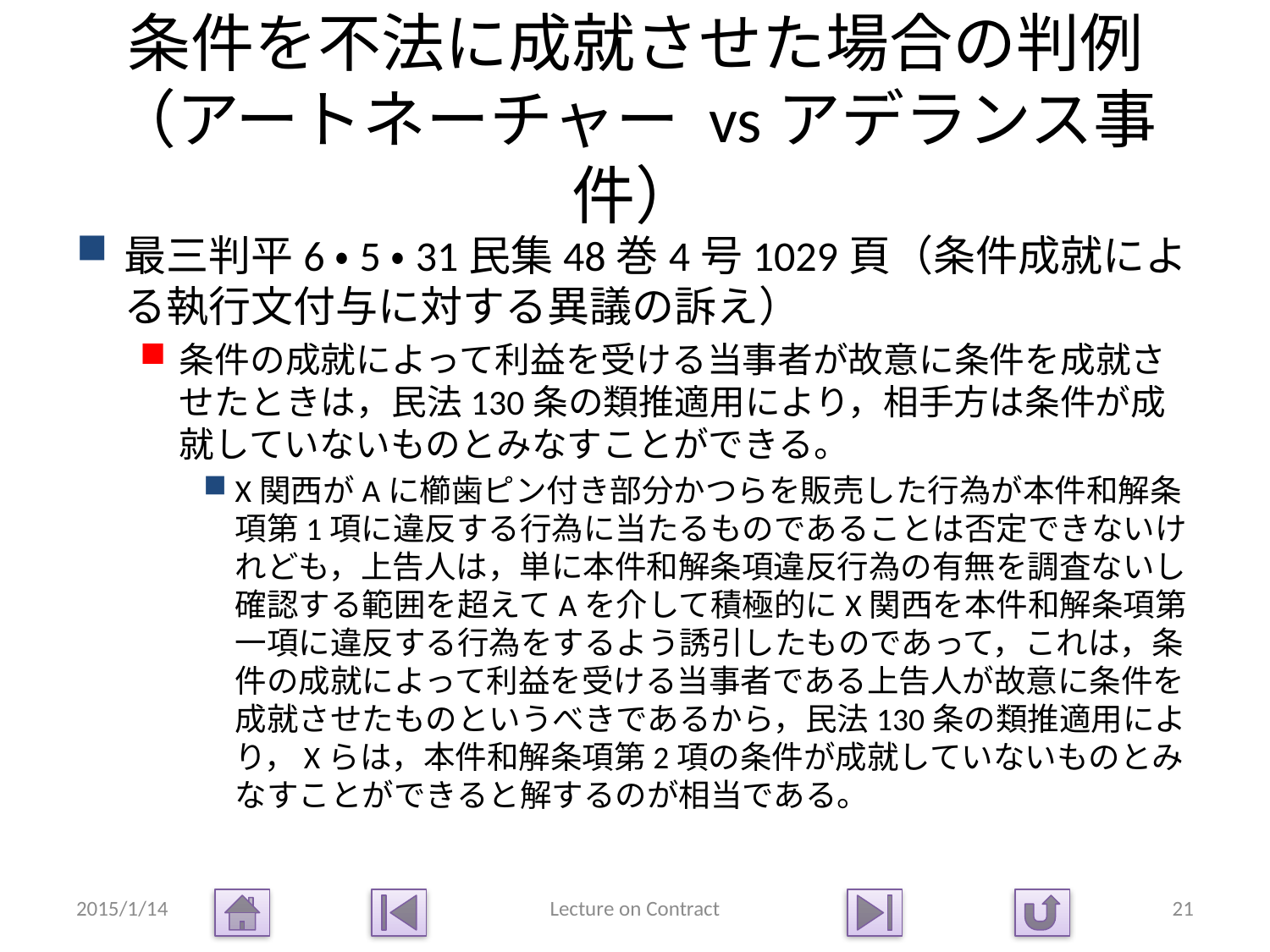

# 条件を不法に成就させた場合の判例 （アートネーチャー vsアデランス事件）
最三判平6・5・31民集48巻4号1029頁（条件成就による執行文付与に対する異議の訴え）
条件の成就によって利益を受ける当事者が故意に条件を成就させたときは，民法130条の類推適用により，相手方は条件が成就していないものとみなすことができる。
X関西がAに櫛歯ピン付き部分かつらを販売した行為が本件和解条項第1項に違反する行為に当たるものであることは否定できないけれども，上告人は，単に本件和解条項違反行為の有無を調査ないし確認する範囲を超えてAを介して積極的にX関西を本件和解条項第一項に違反する行為をするよう誘引したものであって，これは，条件の成就によって利益を受ける当事者である上告人が故意に条件を成就させたものというべきであるから，民法130条の類推適用により，Xらは，本件和解条項第2項の条件が成就していないものとみなすことができると解するのが相当である。

2015/1/14
Lecture on Contract
21